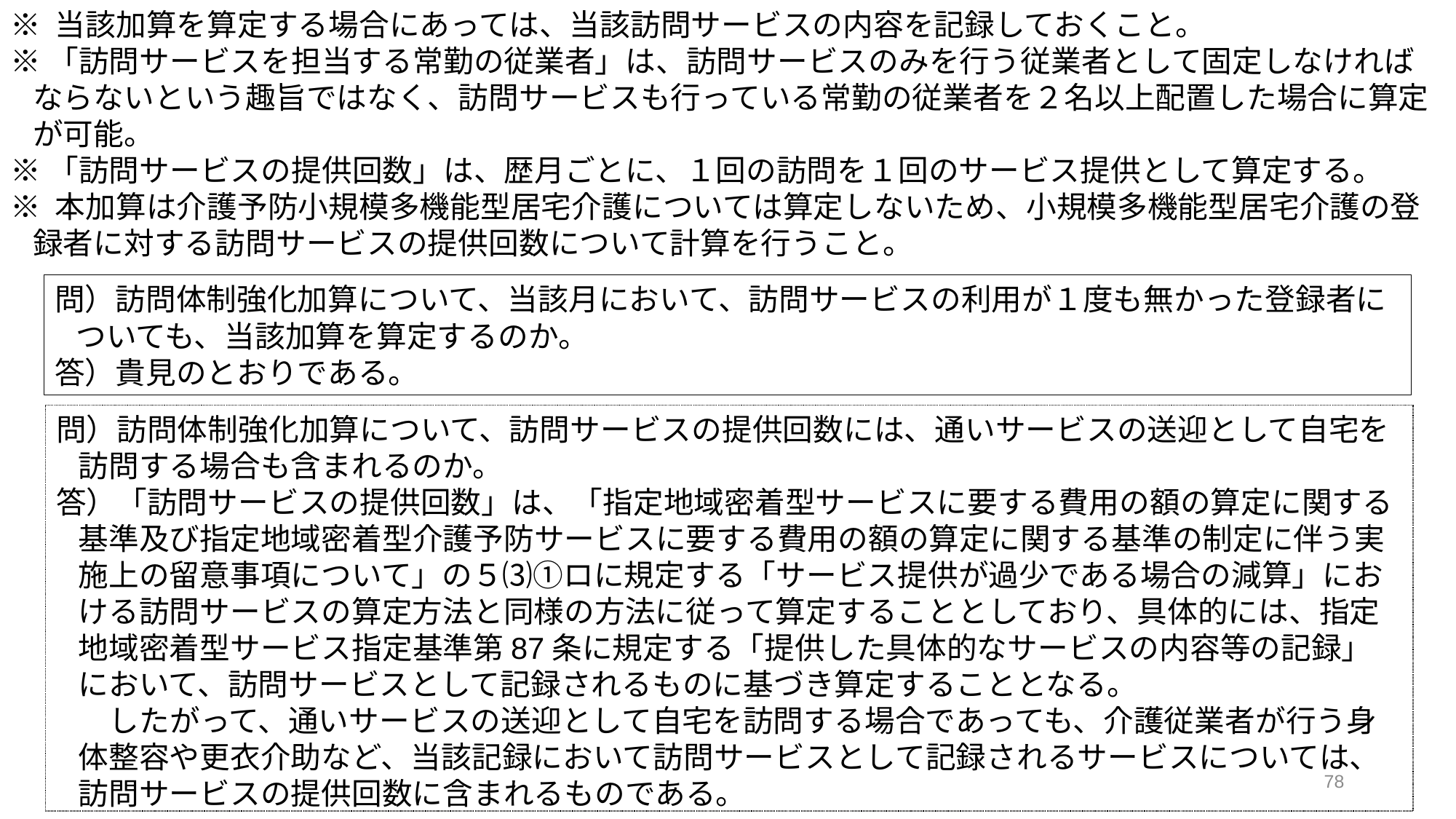

※ 当該加算を算定する場合にあっては、当該訪問サービスの内容を記録しておくこと。
※「訪問サービスを担当する常勤の従業者」は、訪問サービスのみを行う従業者として固定しなければならないという趣旨ではなく、訪問サービスも行っている常勤の従業者を２名以上配置した場合に算定が可能。
※「訪問サービスの提供回数」は、歴月ごとに、１回の訪問を１回のサービス提供として算定する。
※ 本加算は介護予防小規模多機能型居宅介護については算定しないため、小規模多機能型居宅介護の登録者に対する訪問サービスの提供回数について計算を行うこと。
問）訪問体制強化加算について、当該月において、訪問サービスの利用が１度も無かった登録者についても、当該加算を算定するのか。
答）貴見のとおりである。
問）訪問体制強化加算について、訪問サービスの提供回数には、通いサービスの送迎として自宅を訪問する場合も含まれるのか。
答）「訪問サービスの提供回数」は、「指定地域密着型サービスに要する費用の額の算定に関する基準及び指定地域密着型介護予防サービスに要する費用の額の算定に関する基準の制定に伴う実施上の留意事項について」の５⑶①ロに規定する「サービス提供が過少である場合の減算」における訪問サービスの算定方法と同様の方法に従って算定することとしており、具体的には、指定地域密着型サービス指定基準第87条に規定する「提供した具体的なサービスの内容等の記録」において、訪問サービスとして記録されるものに基づき算定することとなる。
したがって、通いサービスの送迎として自宅を訪問する場合であっても、介護従業者が行う身体整容や更衣介助など、当該記録において訪問サービスとして記録されるサービスについては、訪問サービスの提供回数に含まれるものである。
78